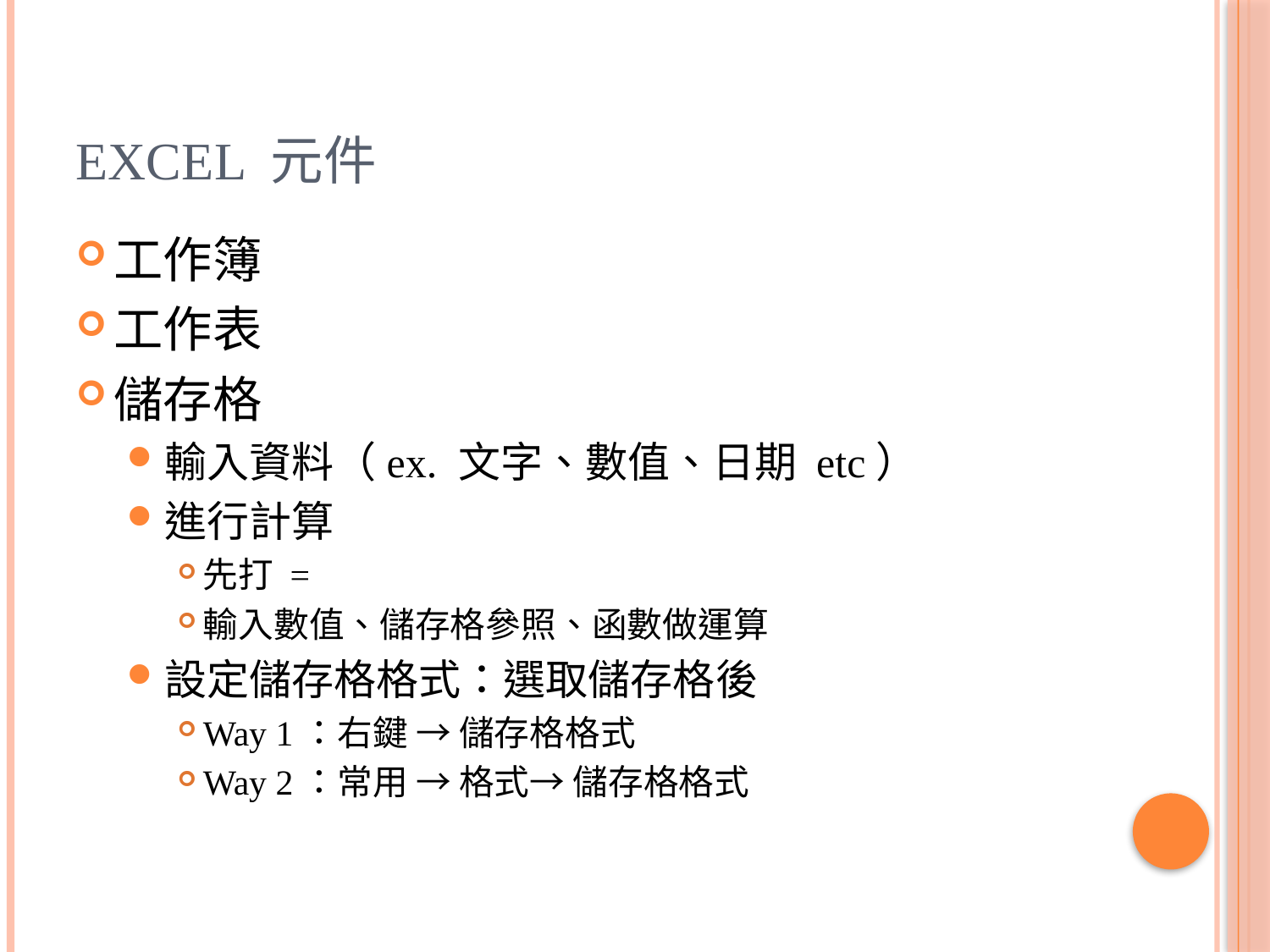

# Excel 元件
工作簿
工作表
儲存格
輸入資料（ex. 文字、數值、日期 etc）
進行計算
先打 =
輸入數值、儲存格參照、函數做運算
設定儲存格格式：選取儲存格後
Way 1：右鍵 → 儲存格格式
Way 2：常用 → 格式→ 儲存格格式